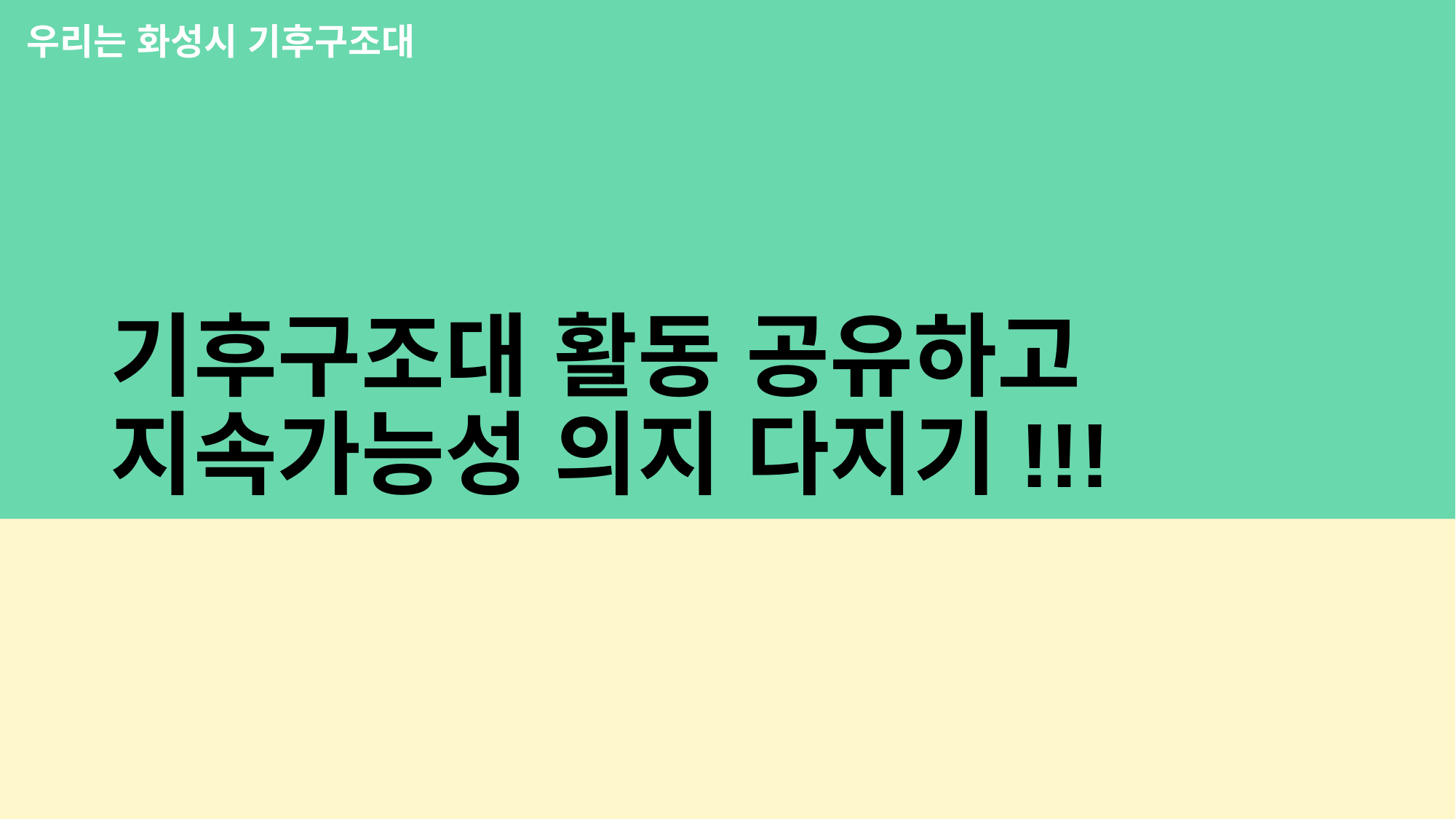

우리는 화성시 기후구조대
# 기후구조대 활동 공유하고 지속가능성 의지 다지기!!!